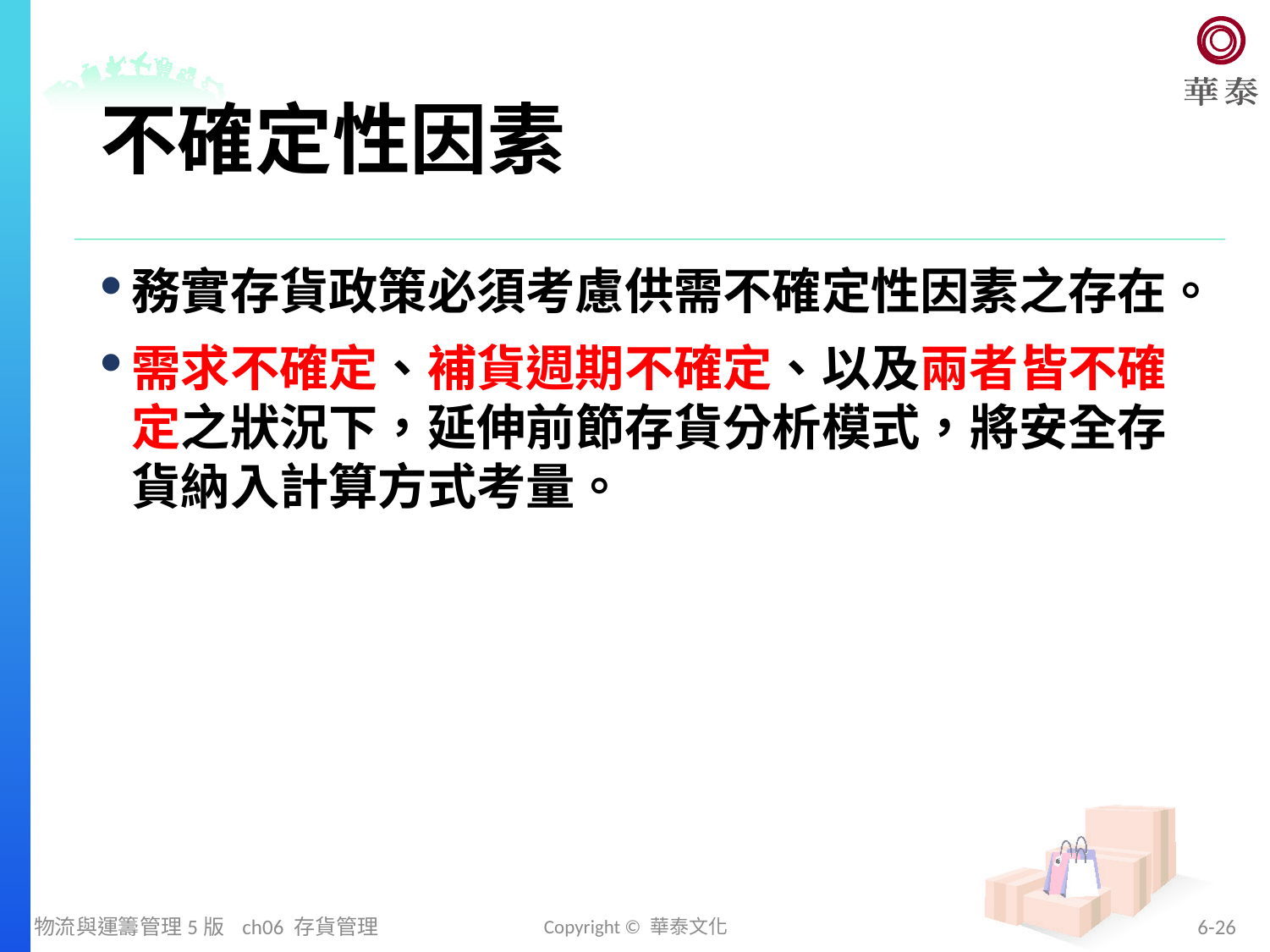

# 不確定性因素
務實存貨政策必須考慮供需不確定性因素之存在。
需求不確定、補貨週期不確定、以及兩者皆不確定之狀況下，延伸前節存貨分析模式，將安全存貨納入計算方式考量。
物流與運籌管理5版  ch06 存貨管理
Copyright © 華泰文化
6-26